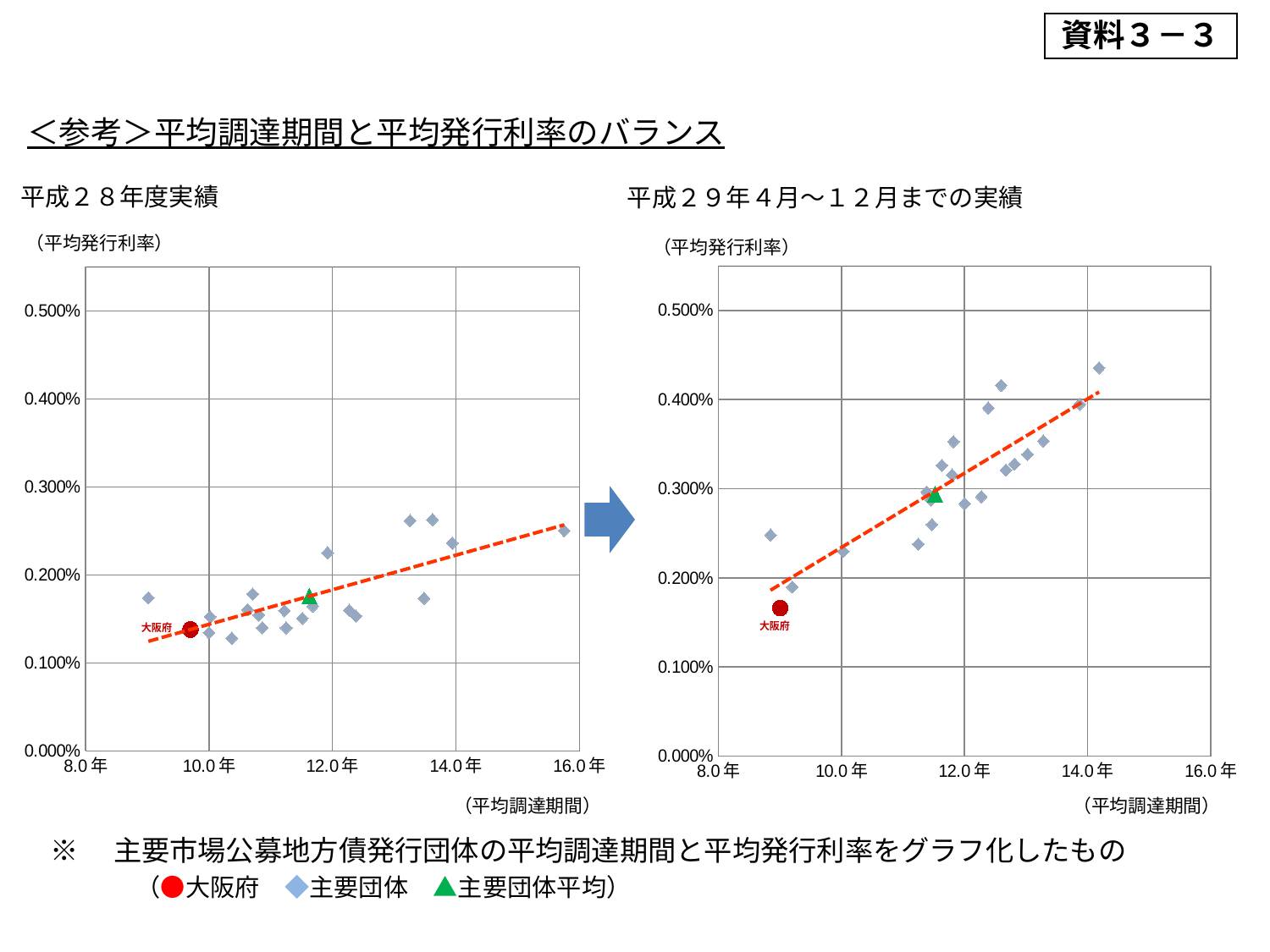

資料３－３
＜参考＞平均調達期間と平均発行利率のバランス
平成２８年度実績
平成２９年４月～１２月までの実績
（平均発行利率）
（平均発行利率）

### Chart

| Category |  |
|---|---|

### Chart

| Category |  |
|---|---|
（平均調達期間）
（平均調達期間）
※　主要市場公募地方債発行団体の平均調達期間と平均発行利率をグラフ化したもの
（●大阪府　◆主要団体　▲主要団体平均）